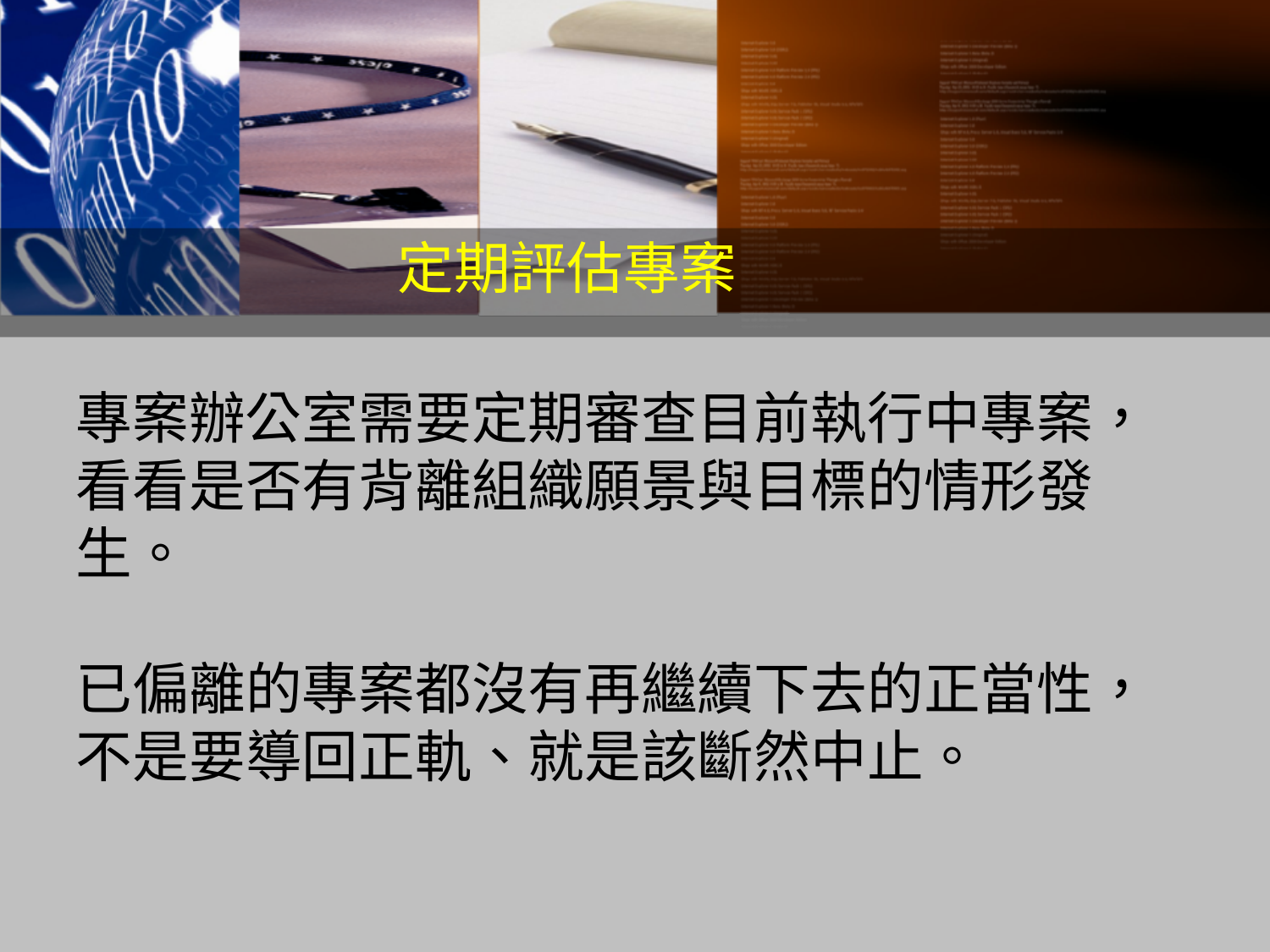

定期評估專案
專案辦公室需要定期審查目前執行中專案，看看是否有背離組織願景與目標的情形發生。

已偏離的專案都沒有再繼續下去的正當性，不是要導回正軌、就是該斷然中止。